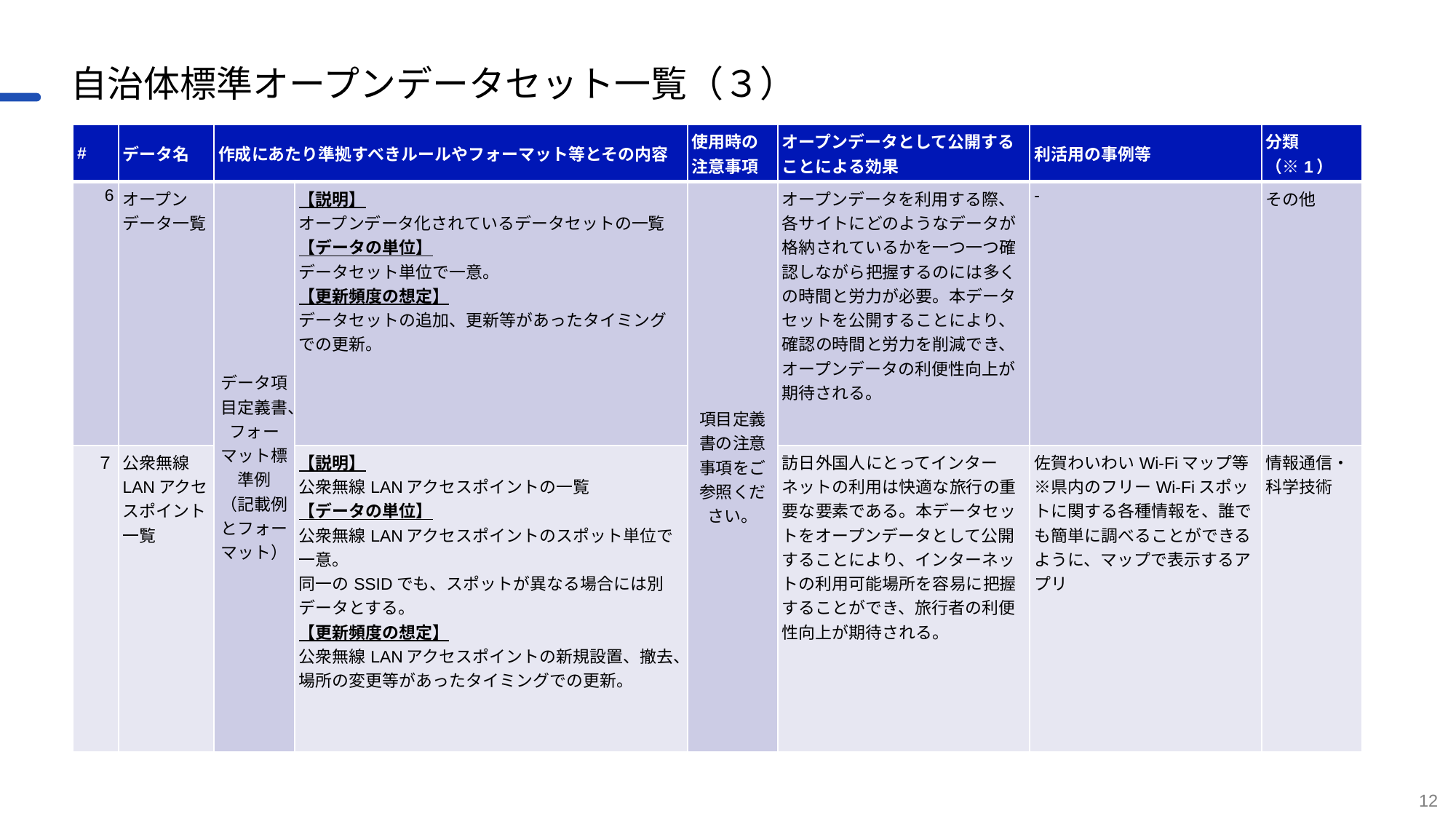

# 自治体標準オープンデータセット一覧（３）
| # | データ名 | 作成にあたり準拠すべきルールやフォーマット等とその内容 |  | 使用時の注意事項 | オープンデータとして公開することによる効果 | 利活用の事例等 | 分類（※1） |
| --- | --- | --- | --- | --- | --- | --- | --- |
| 6 | オープンデータ一覧 | データ項目定義書、フォーマット標準例 （記載例とフォーマット） | 【説明】 オープンデータ化されているデータセットの一覧 【データの単位】 データセット単位で一意。 【更新頻度の想定】 データセットの追加、更新等があったタイミングでの更新。 | 項目定義書の注意事項をご参照ください。 | オープンデータを利用する際、各サイトにどのようなデータが格納されているかを一つ一つ確認しながら把握するのには多くの時間と労力が必要。本データセットを公開することにより、確認の時間と労力を削減でき、オープンデータの利便性向上が期待される。 | - | その他 |
| ７ | 公衆無線LANアクセスポイント一覧 |  | 【説明】 公衆無線LANアクセスポイントの一覧 【データの単位】 公衆無線LANアクセスポイントのスポット単位で一意。 同一のSSIDでも、スポットが異なる場合には別データとする。 【更新頻度の想定】 公衆無線LANアクセスポイントの新規設置、撤去、場所の変更等があったタイミングでの更新。 |  | 訪日外国人にとってインターネットの利用は快適な旅行の重要な要素である。本データセットをオープンデータとして公開することにより、インターネットの利用可能場所を容易に把握することができ、旅行者の利便性向上が期待される。 | 佐賀わいわいWi-Fiマップ等 ※県内のフリーWi-Fiスポットに関する各種情報を、誰でも簡単に調べることができるように、マップで表示するアプリ | 情報通信・科学技術 |